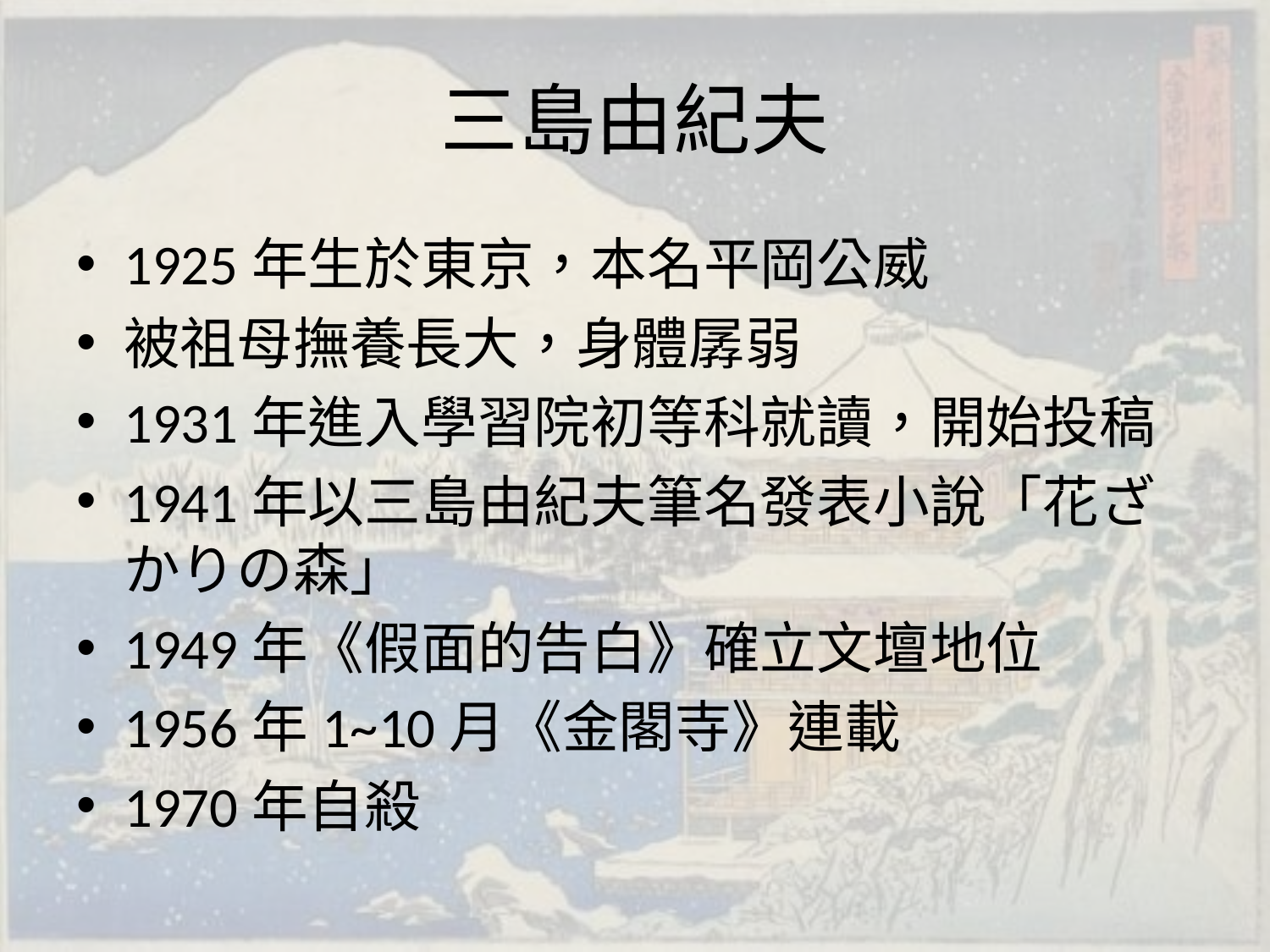

# 三島由紀夫
1925年生於東京，本名平岡公威
被祖母撫養長大，身體孱弱
1931年進入學習院初等科就讀，開始投稿
1941年以三島由紀夫筆名發表小說「花ざかりの森」
1949年《假面的告白》確立文壇地位
1956年1~10月《金閣寺》連載
1970年自殺